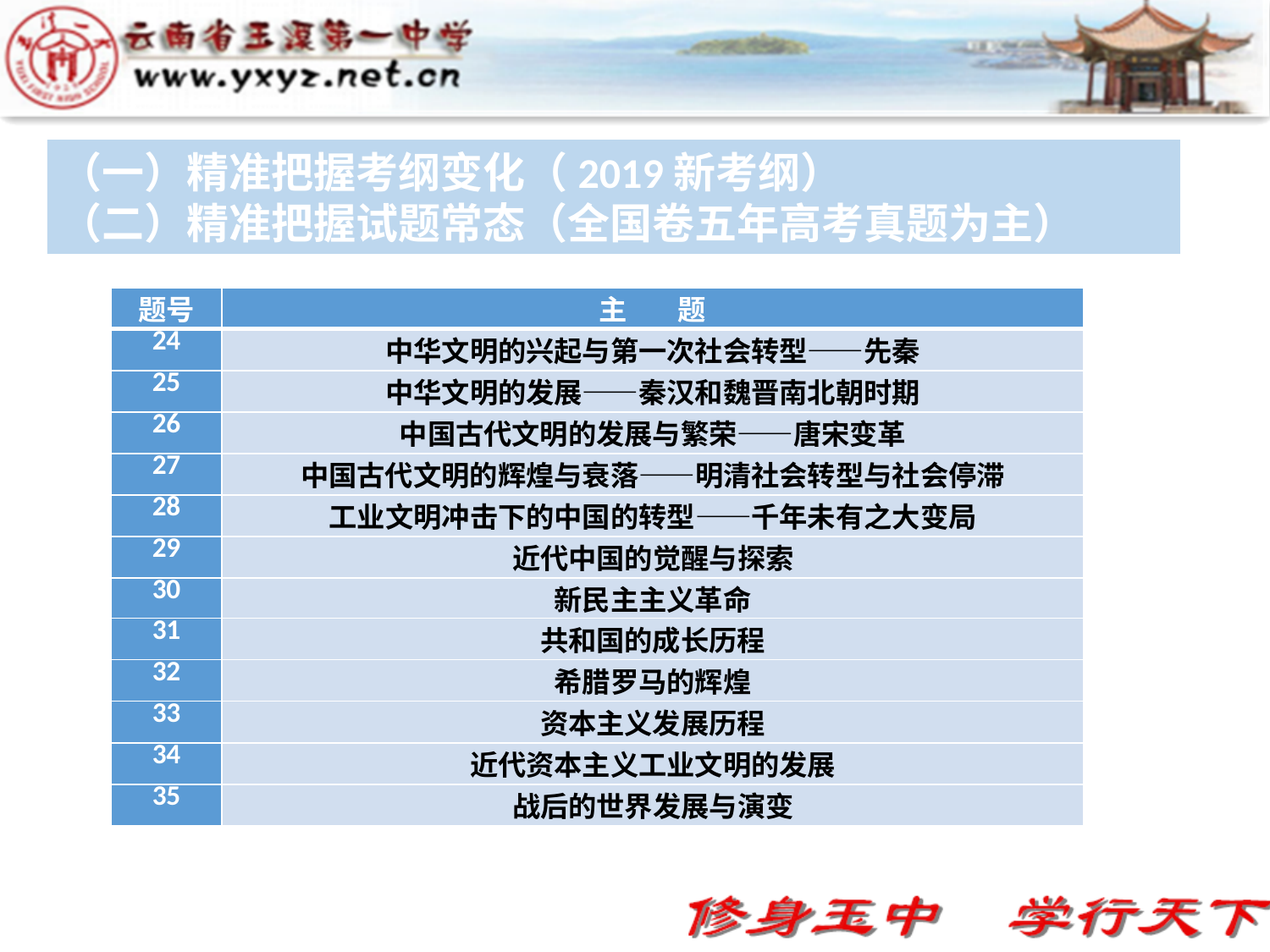

（一）精准把握考纲变化（2019新考纲）
（二）精准把握试题常态（全国卷五年高考真题为主）
| 题号 | 主 题 |
| --- | --- |
| 24 | 中华文明的兴起与第一次社会转型——先秦 |
| 25 | 中华文明的发展——秦汉和魏晋南北朝时期 |
| 26 | 中国古代文明的发展与繁荣——唐宋变革 |
| 27 | 中国古代文明的辉煌与衰落——明清社会转型与社会停滞 |
| 28 | 工业文明冲击下的中国的转型——千年未有之大变局 |
| 29 | 近代中国的觉醒与探索 |
| 30 | 新民主主义革命 |
| 31 | 共和国的成长历程 |
| 32 | 希腊罗马的辉煌 |
| 33 | 资本主义发展历程 |
| 34 | 近代资本主义工业文明的发展 |
| 35 | 战后的世界发展与演变 |